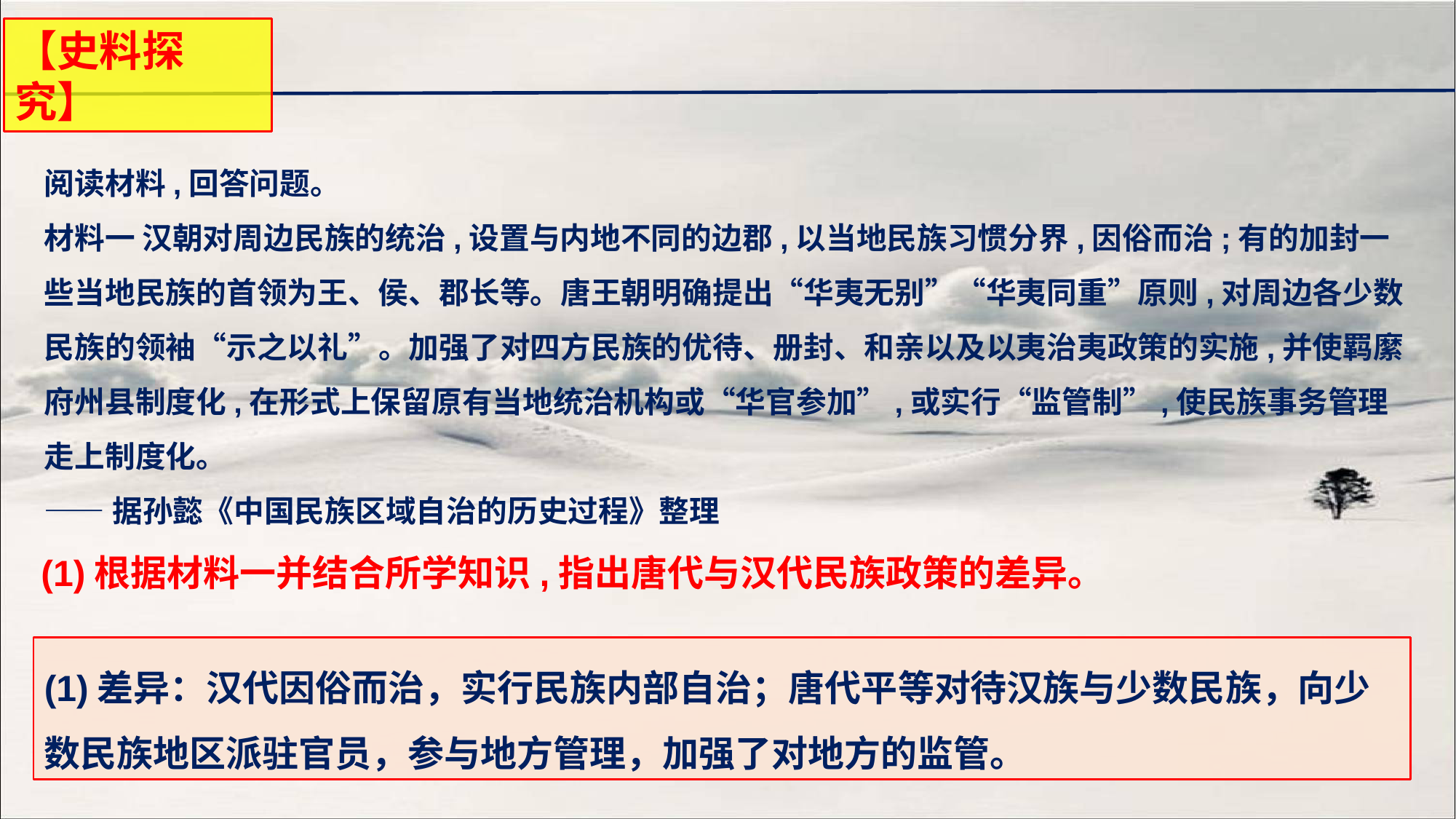

【史料探究】
阅读材料,回答问题。
材料一 汉朝对周边民族的统治,设置与内地不同的边郡,以当地民族习惯分界,因俗而治;有的加封一些当地民族的首领为王、侯、郡长等。唐王朝明确提出“华夷无别”“华夷同重”原则,对周边各少数民族的领袖“示之以礼”。加强了对四方民族的优待、册封、和亲以及以夷治夷政策的实施,并使羁縻府州县制度化,在形式上保留原有当地统治机构或“华官参加”,或实行“监管制”,使民族事务管理走上制度化。
——据孙懿《中国民族区域自治的历史过程》整理
(1)根据材料一并结合所学知识,指出唐代与汉代民族政策的差异。
(1)差异：汉代因俗而治，实行民族内部自治；唐代平等对待汉族与少数民族，向少数民族地区派驻官员，参与地方管理，加强了对地方的监管。